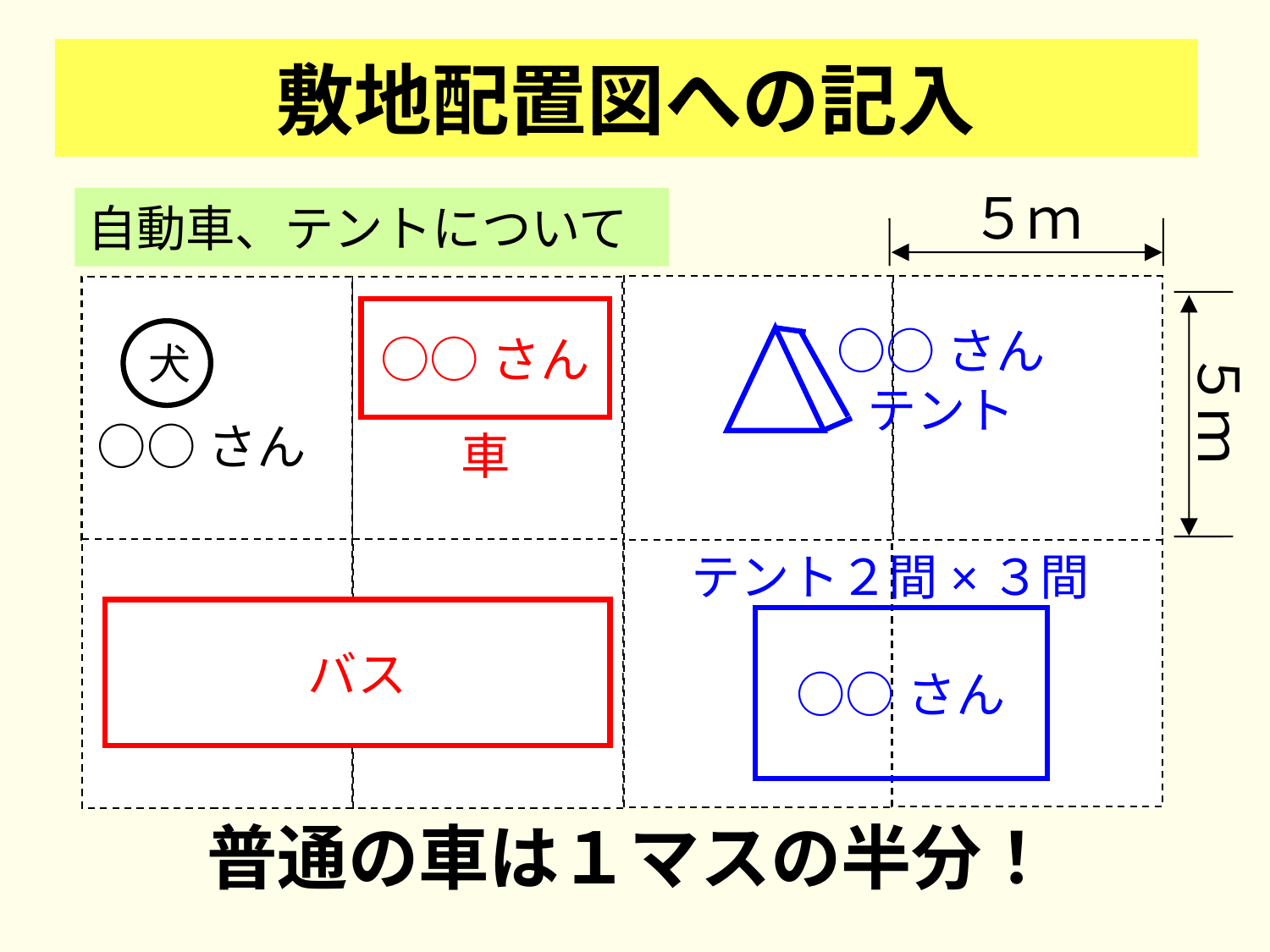

敷地配置図への記入
自動車、テントについて
５ｍ

○○さん
車
犬
○○さん
○○さん
テント

５ｍ

テント２間×３間

○○さん

バス
普通の車は１マスの半分！